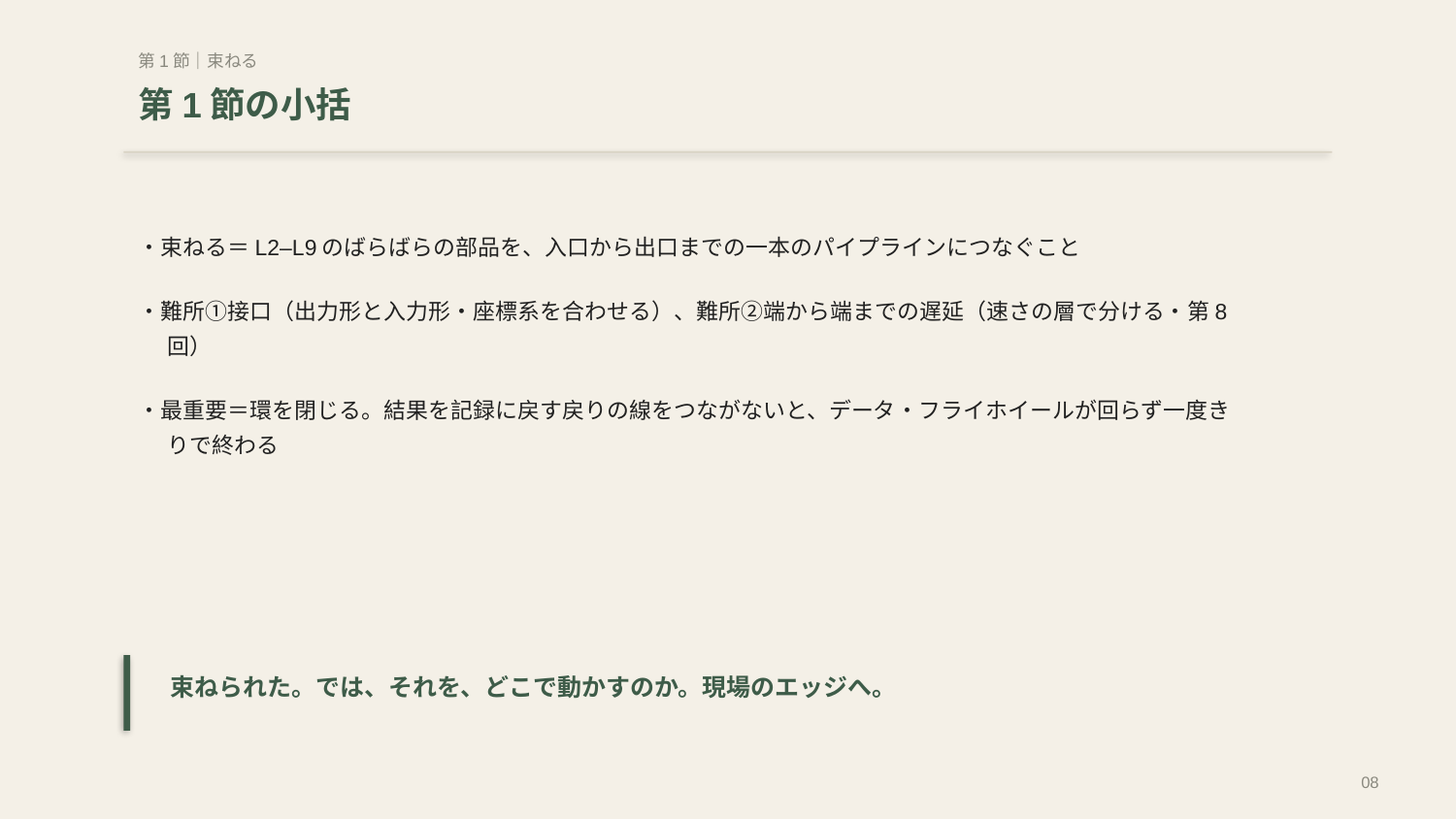

第1節｜束ねる
第1節の小括

・束ねる＝L2–L9のばらばらの部品を、入口から出口までの一本のパイプラインにつなぐこと
・難所①接口（出力形と入力形・座標系を合わせる）、難所②端から端までの遅延（速さの層で分ける・第8回）
・最重要＝環を閉じる。結果を記録に戻す戻りの線をつながないと、データ・フライホイールが回らず一度きりで終わる

束ねられた。では、それを、どこで動かすのか。現場のエッジへ。
08